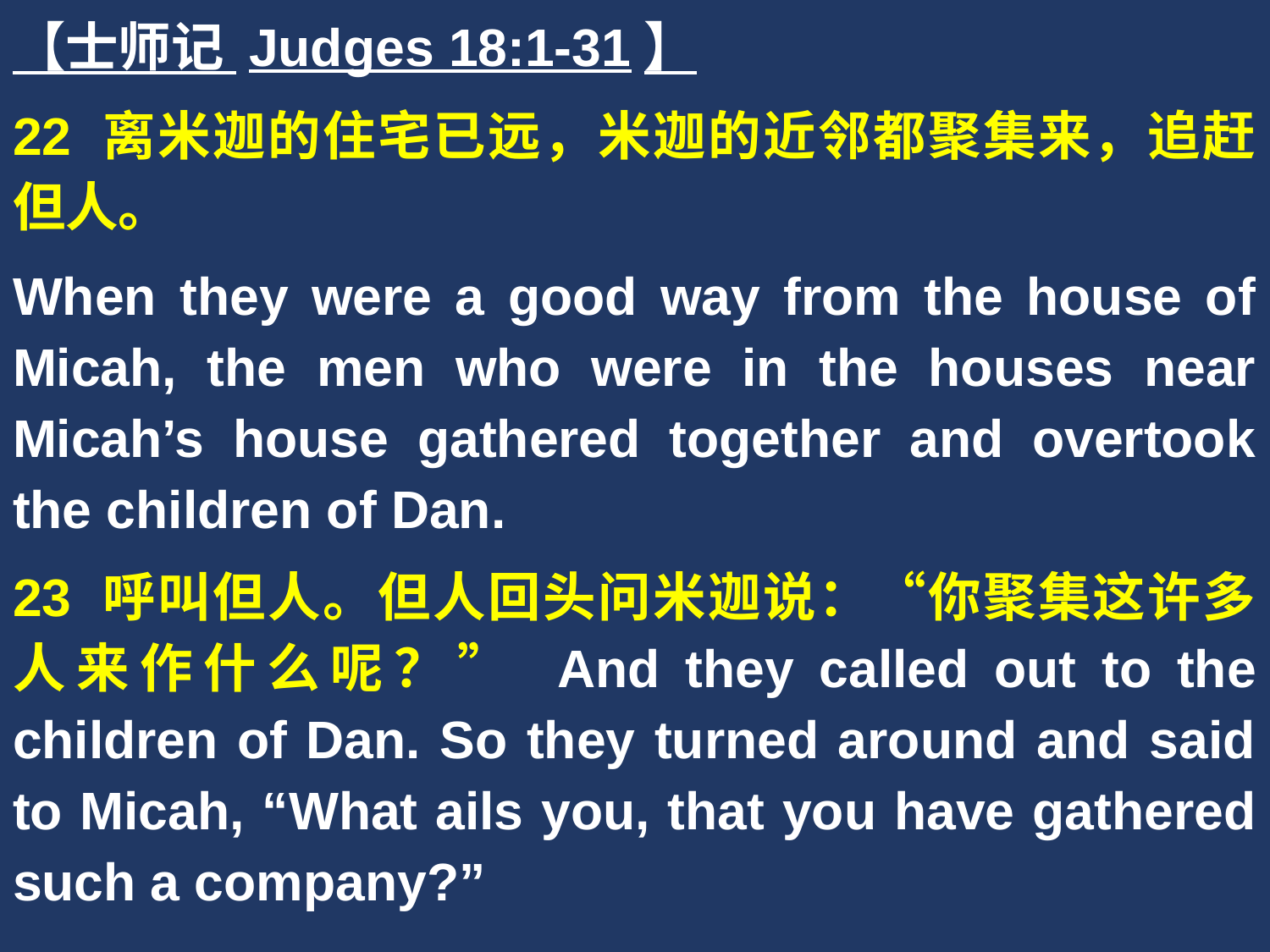

【士师记 Judges 18:1-31】
22 离米迦的住宅已远，米迦的近邻都聚集来，追赶但人。
When they were a good way from the house of Micah, the men who were in the houses near Micah’s house gathered together and overtook the children of Dan.
23 呼叫但人。但人回头问米迦说：“你聚集这许多人来作什么呢？” And they called out to the children of Dan. So they turned around and said to Micah, “What ails you, that you have gathered such a company?”